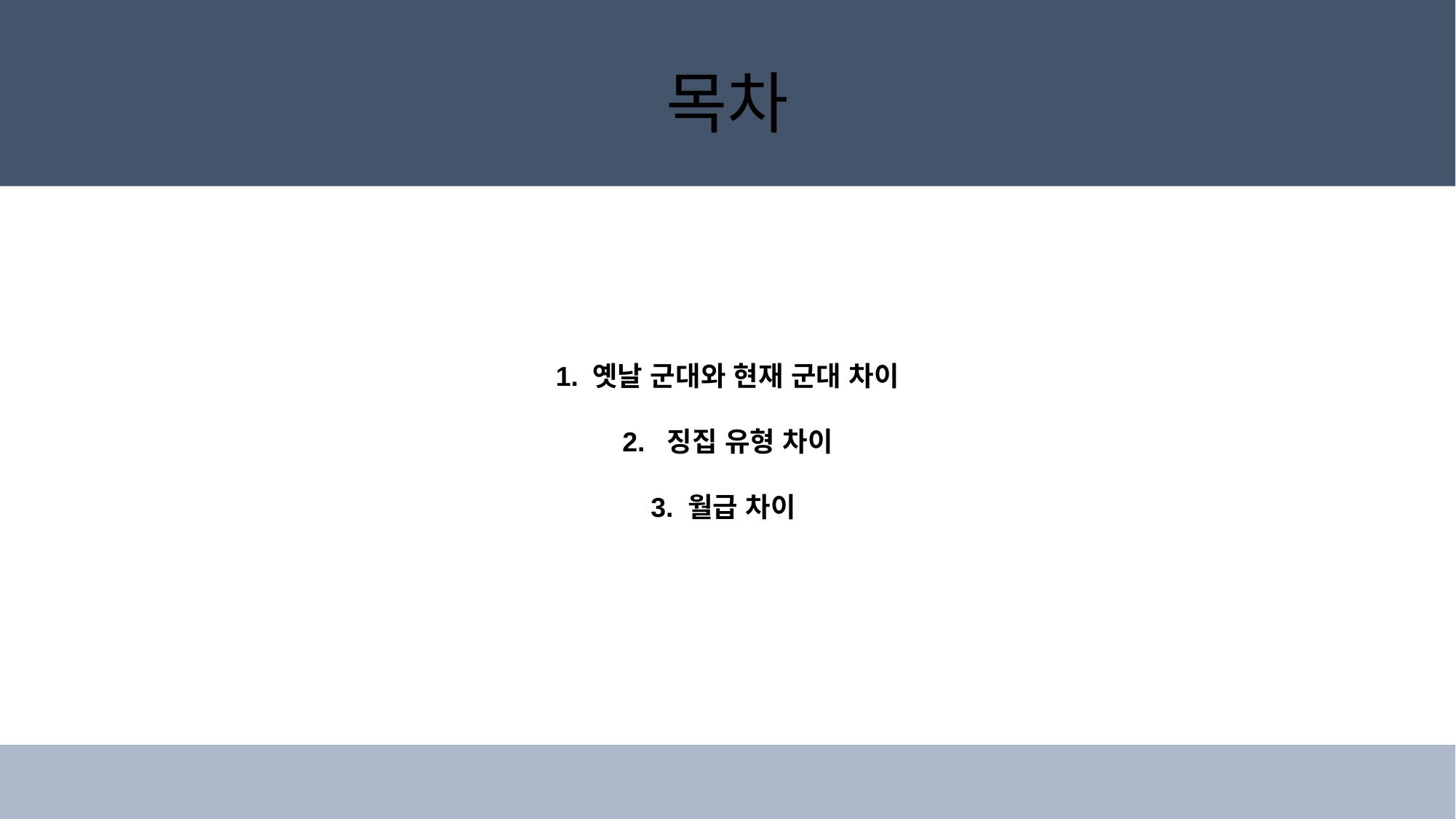

# 목차
1. 옛날 군대와 현재 군대 차이
2.  징집 유형 차이
 3. 월급 차이